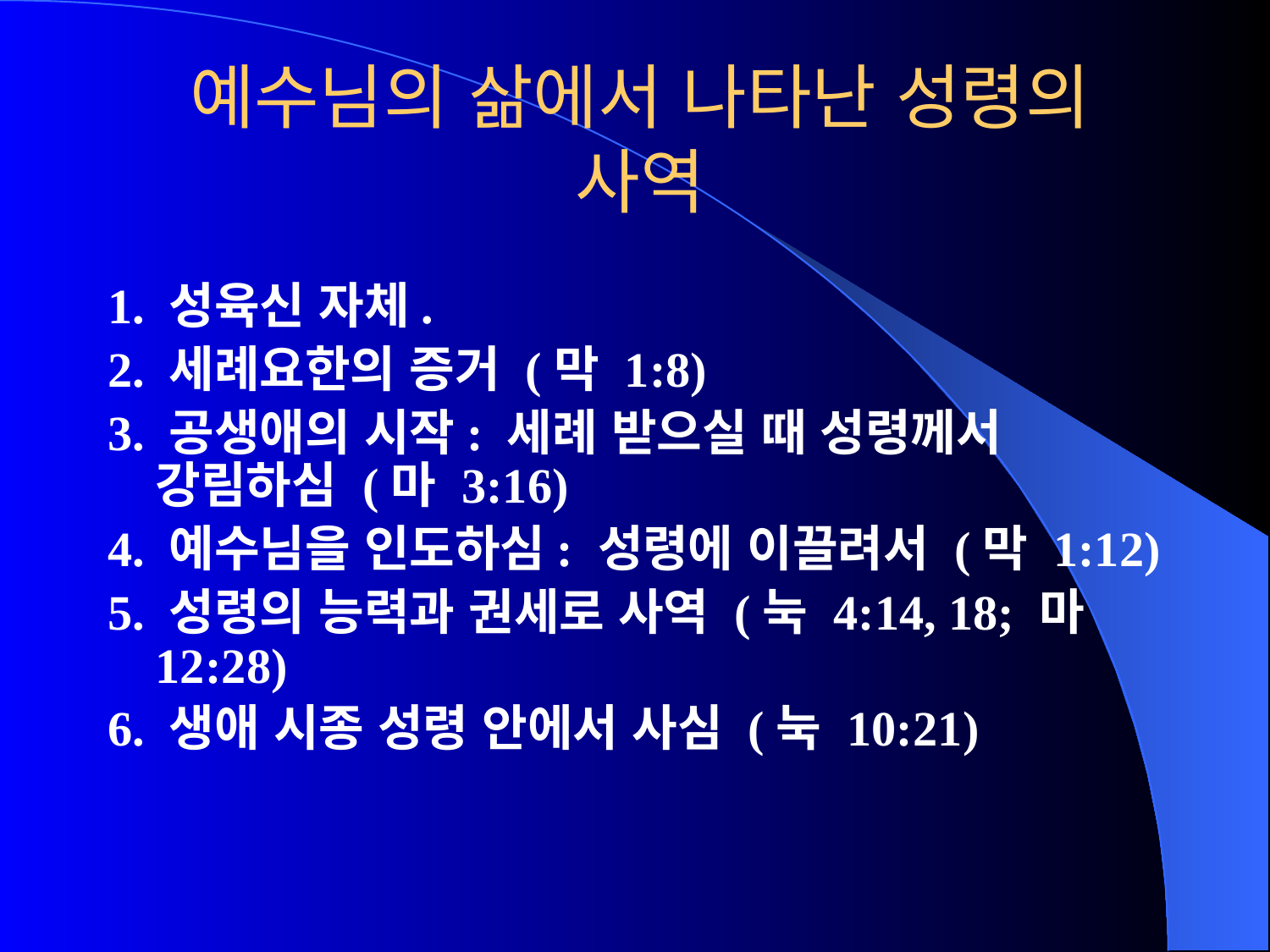

# 예수님의 삶에서 나타난 성령의 사역
1. 성육신 자체.
2. 세례요한의 증거 (막 1:8)
3. 공생애의 시작: 세례 받으실 때 성령께서 강림하심 (마 3:16)
4. 예수님을 인도하심: 성령에 이끌려서 (막 1:12)
5. 성령의 능력과 권세로 사역 (눅 4:14, 18; 마12:28)
6. 생애 시종 성령 안에서 사심 (눅 10:21)